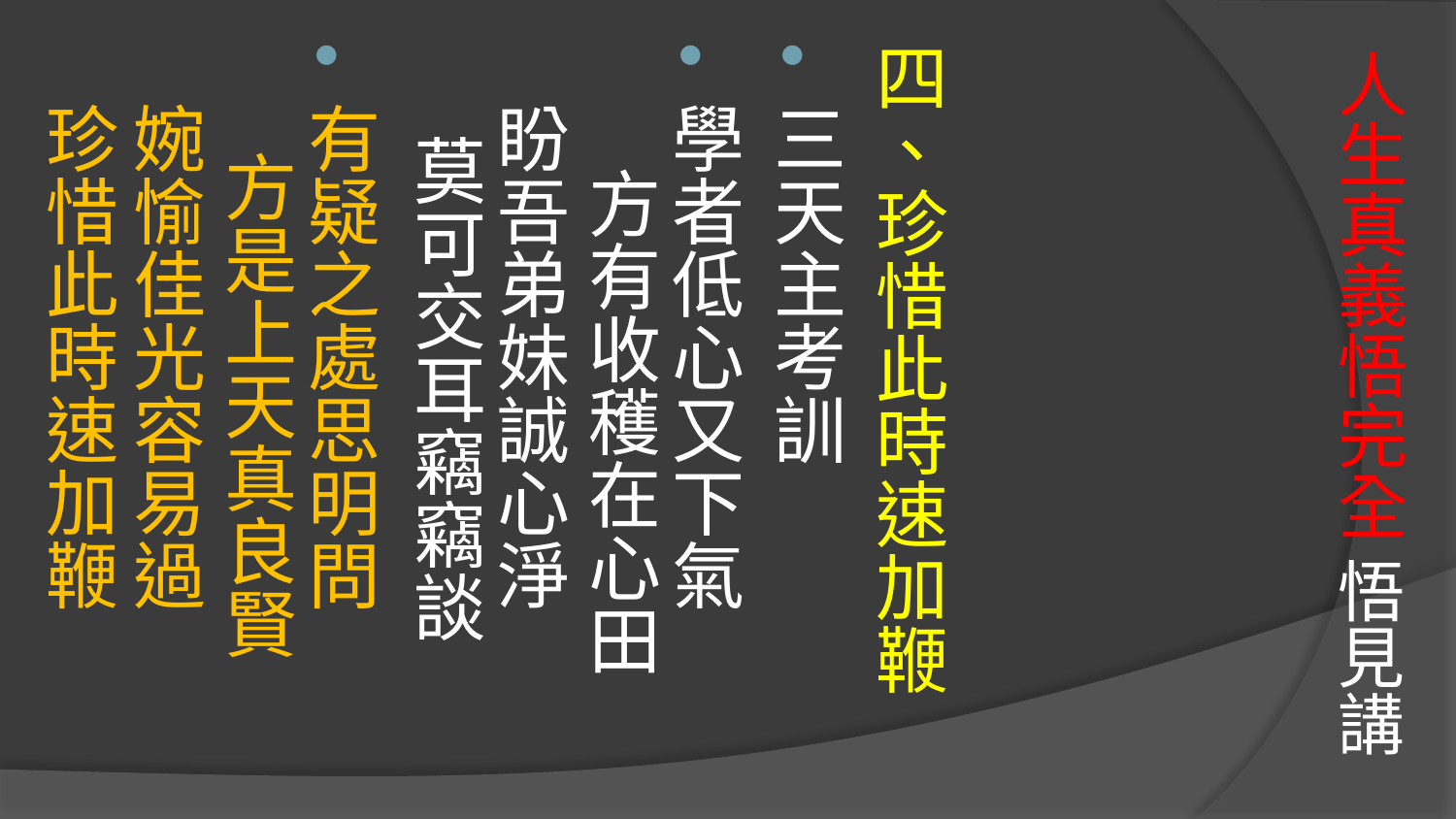

# 人生真義悟完全 悟見講
四、珍惜此時速加鞭
三天主考訓
學者低心又下氣　           方有收穫在心田　
盼吾弟妹誠心淨　         莫可交耳竊竊談
有疑之處思明問　          方是上天真良賢　
婉愉佳光容易過　       珍惜此時速加鞭